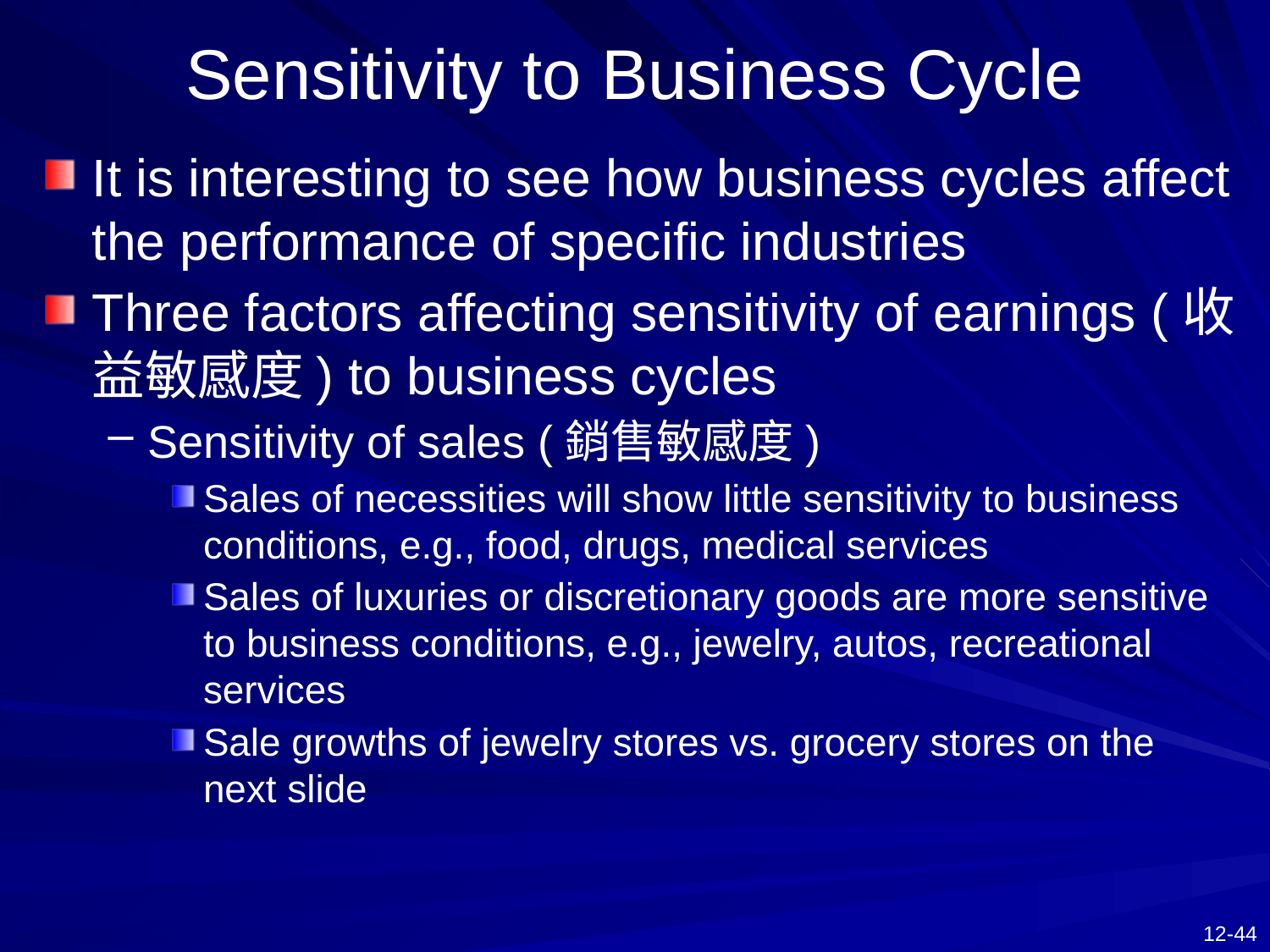

# Sensitivity to Business Cycle
It is interesting to see how business cycles affect the performance of specific industries
Three factors affecting sensitivity of earnings (收益敏感度) to business cycles
Sensitivity of sales (銷售敏感度)
Sales of necessities will show little sensitivity to business conditions, e.g., food, drugs, medical services
Sales of luxuries or discretionary goods are more sensitive to business conditions, e.g., jewelry, autos, recreational services
Sale growths of jewelry stores vs. grocery stores on the next slide